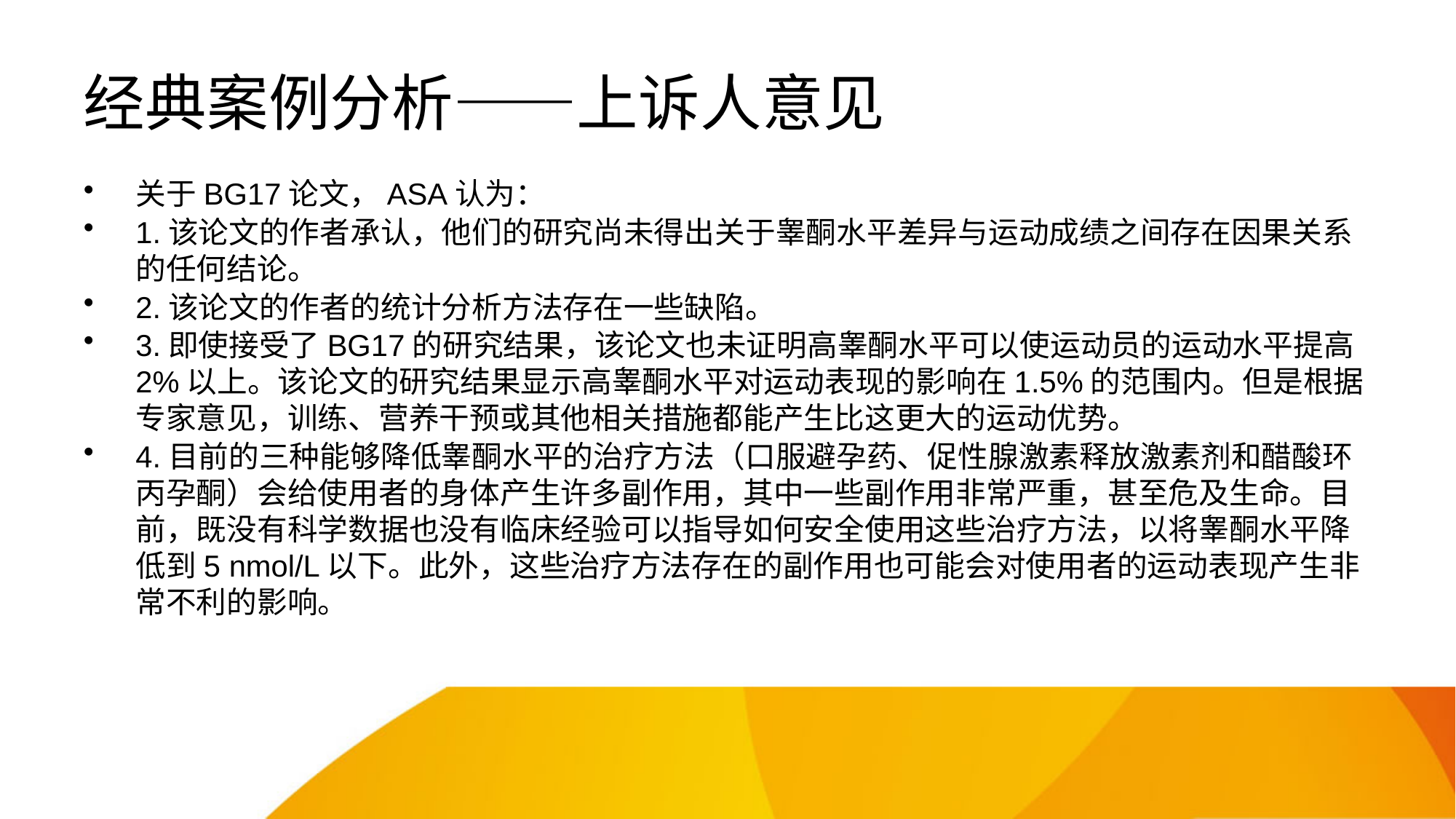

# 经典案例分析——上诉人意见
关于BG17论文，ASA认为：
1.该论文的作者承认，他们的研究尚未得出关于睾酮水平差异与运动成绩之间存在因果关系的任何结论。
2.该论文的作者的统计分析方法存在一些缺陷。
3.即使接受了BG17的研究结果，该论文也未证明高睾酮水平可以使运动员的运动水平提高2%以上。该论文的研究结果显示高睾酮水平对运动表现的影响在1.5%的范围内。但是根据专家意见，训练、营养干预或其他相关措施都能产生比这更大的运动优势。
4.目前的三种能够降低睾酮水平的治疗方法（口服避孕药、促性腺激素释放激素剂和醋酸环丙孕酮）会给使用者的身体产生许多副作用，其中一些副作用非常严重，甚至危及生命。目前，既没有科学数据也没有临床经验可以指导如何安全使用这些治疗方法，以将睾酮水平降低到5 nmol/L以下。此外，这些治疗方法存在的副作用也可能会对使用者的运动表现产生非常不利的影响。